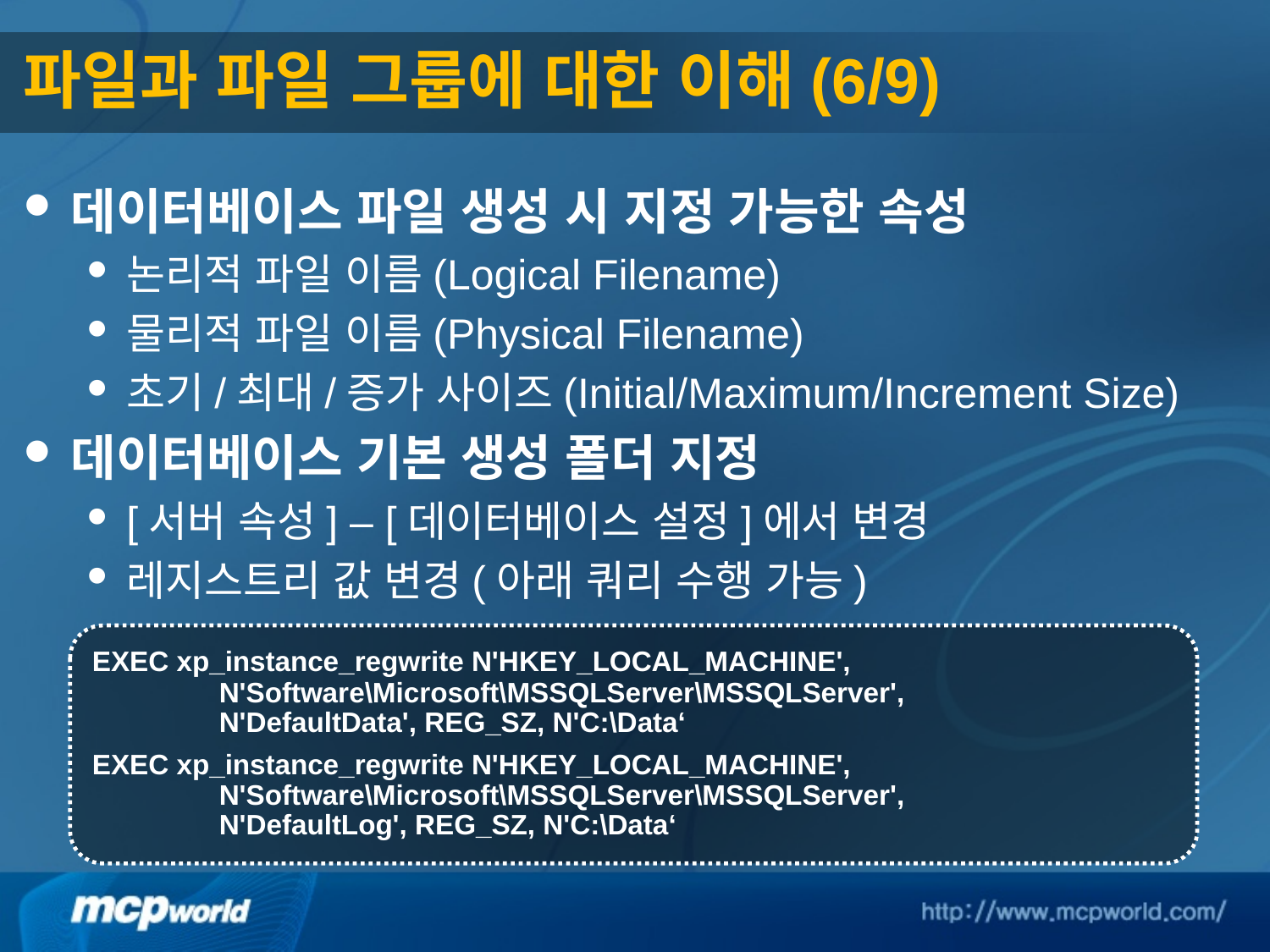

# 파일과 파일 그룹에 대한 이해(6/9)
데이터베이스 파일 생성 시 지정 가능한 속성
논리적 파일 이름(Logical Filename)
물리적 파일 이름(Physical Filename)
초기/최대/증가 사이즈(Initial/Maximum/Increment Size)
데이터베이스 기본 생성 폴더 지정
[서버 속성] – [데이터베이스 설정]에서 변경
레지스트리 값 변경(아래 쿼리 수행 가능)
EXEC xp_instance_regwrite N'HKEY_LOCAL_MACHINE',
	N'Software\Microsoft\MSSQLServer\MSSQLServer',
	N'DefaultData', REG_SZ, N'C:\Data‘
EXEC xp_instance_regwrite N'HKEY_LOCAL_MACHINE',
	N'Software\Microsoft\MSSQLServer\MSSQLServer',
	N'DefaultLog', REG_SZ, N'C:\Data‘